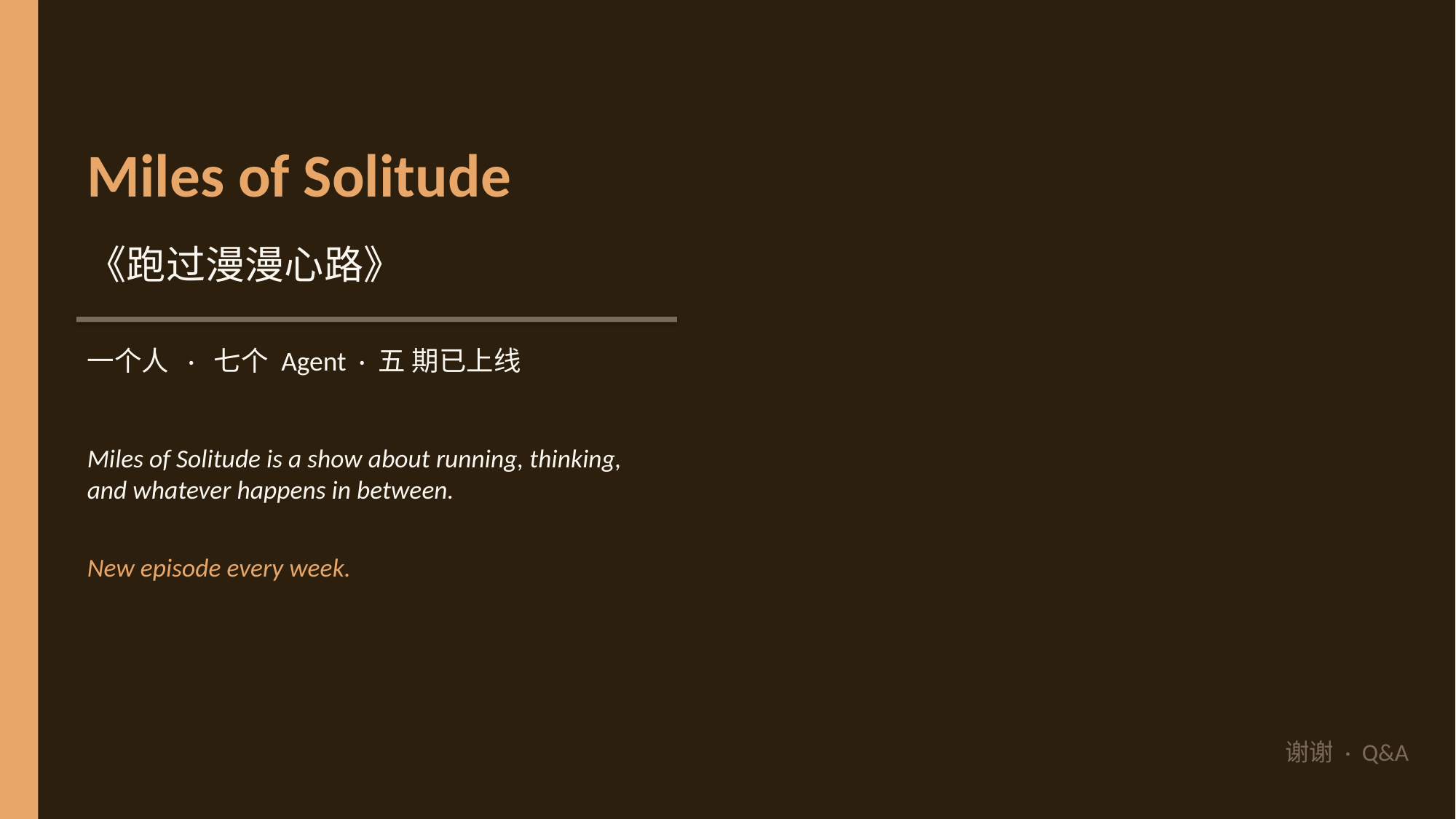

Miles of Solitude
《跑过漫漫心路》

一个人  ·  七个 Agent  · 五 期已上线
Miles of Solitude is a show about running, thinking,
and whatever happens in between.
New episode every week.
谢谢 ·  Q&A